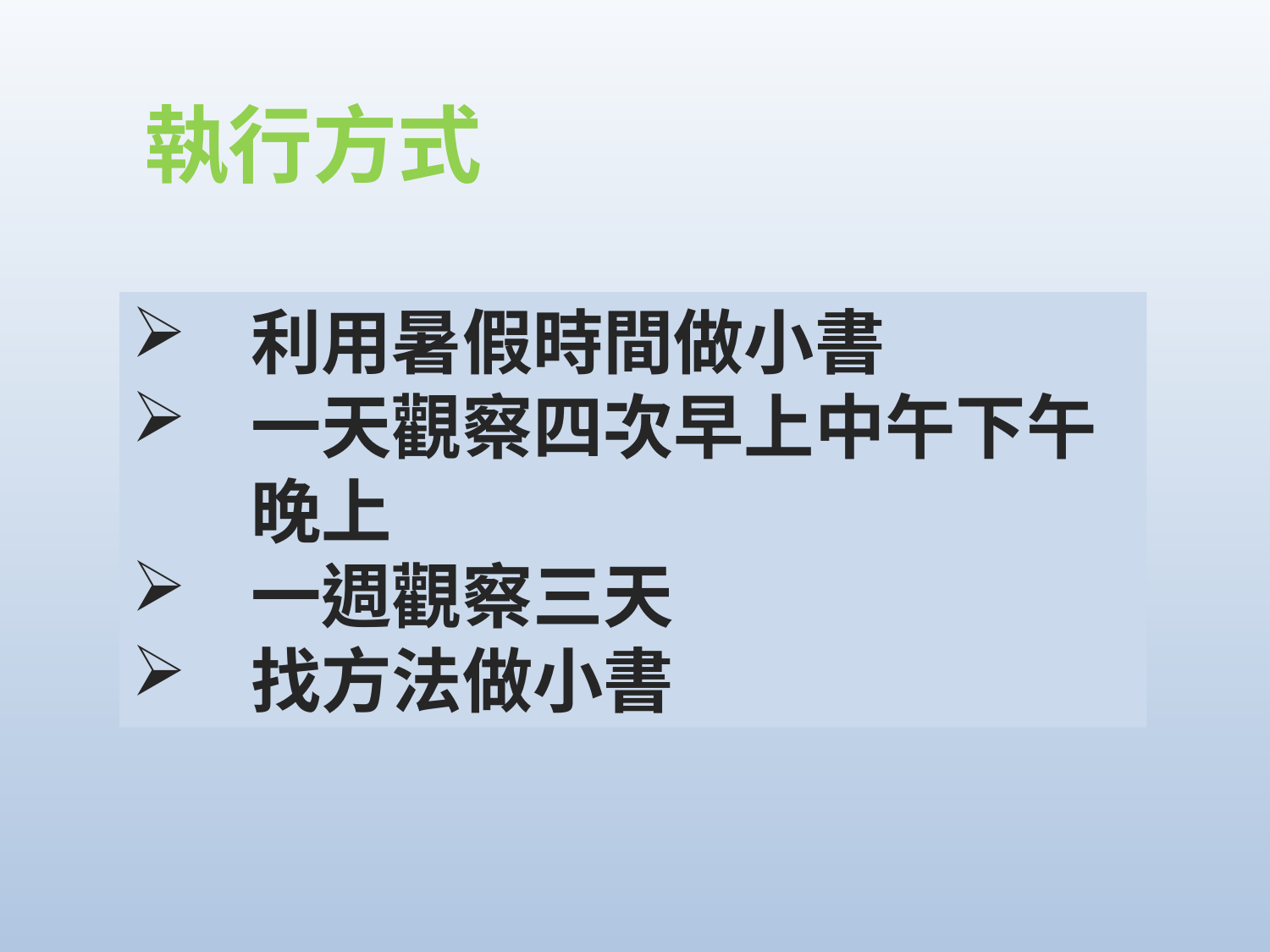

執行方式
利用暑假時間做小書
一天觀察四次早上中午下午晚上
一週觀察三天
找方法做小書